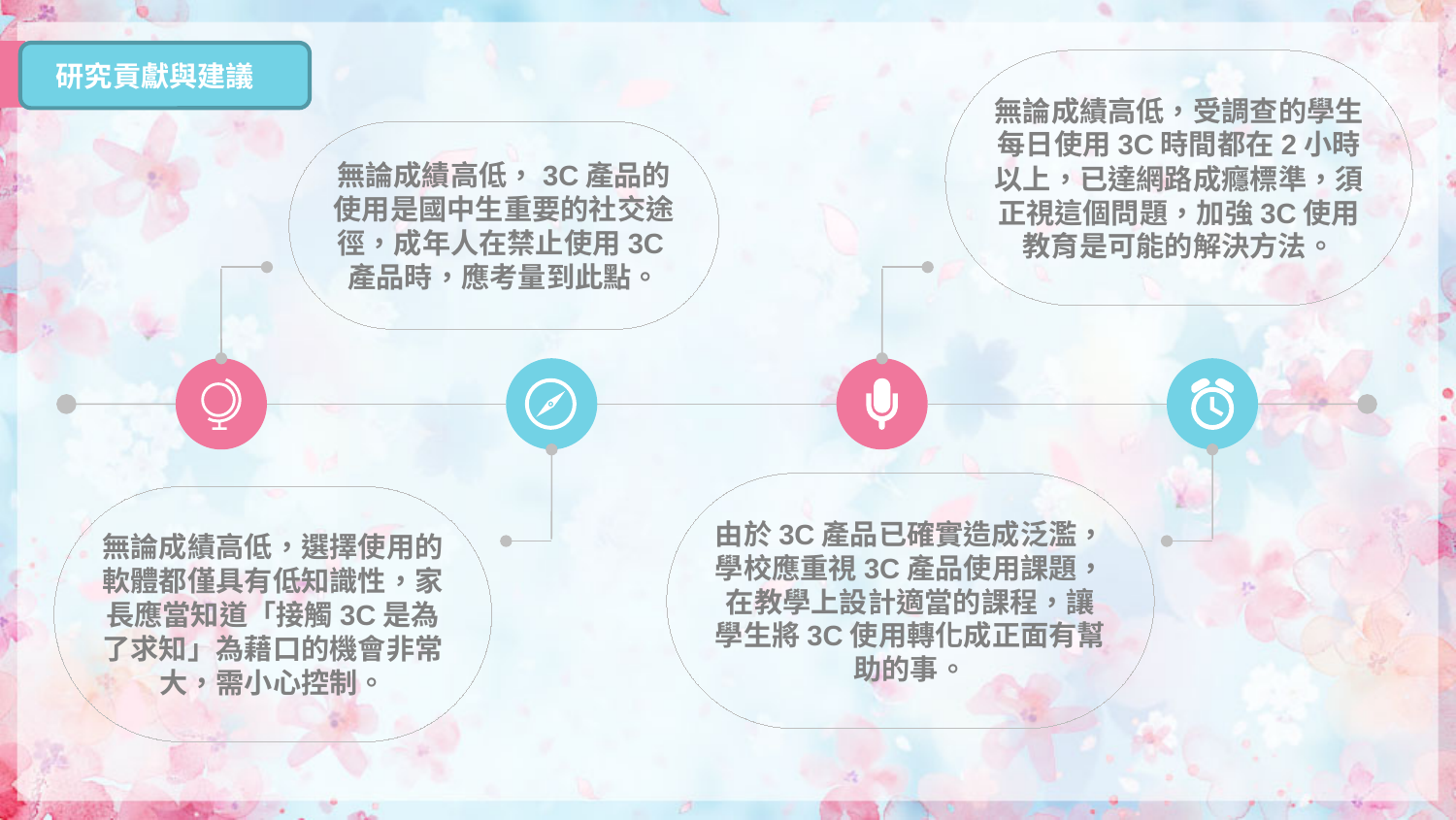

無論成績高低，受調查的學生每日使用3C時間都在2小時以上，已達網路成癮標準，須正視這個問題，加強3C使用教育是可能的解決方法。
研究貢獻與建議
無論成績高低，3C產品的使用是國中生重要的社交途徑，成年人在禁止使用3C產品時，應考量到此點。

由於3C產品已確實造成泛濫，學校應重視3C產品使用課題，在教學上設計適當的課程，讓學生將3C使用轉化成正面有幫助的事。
無論成績高低，選擇使用的軟體都僅具有低知識性，家長應當知道「接觸3C是為了求知」為藉口的機會非常大，需小心控制。